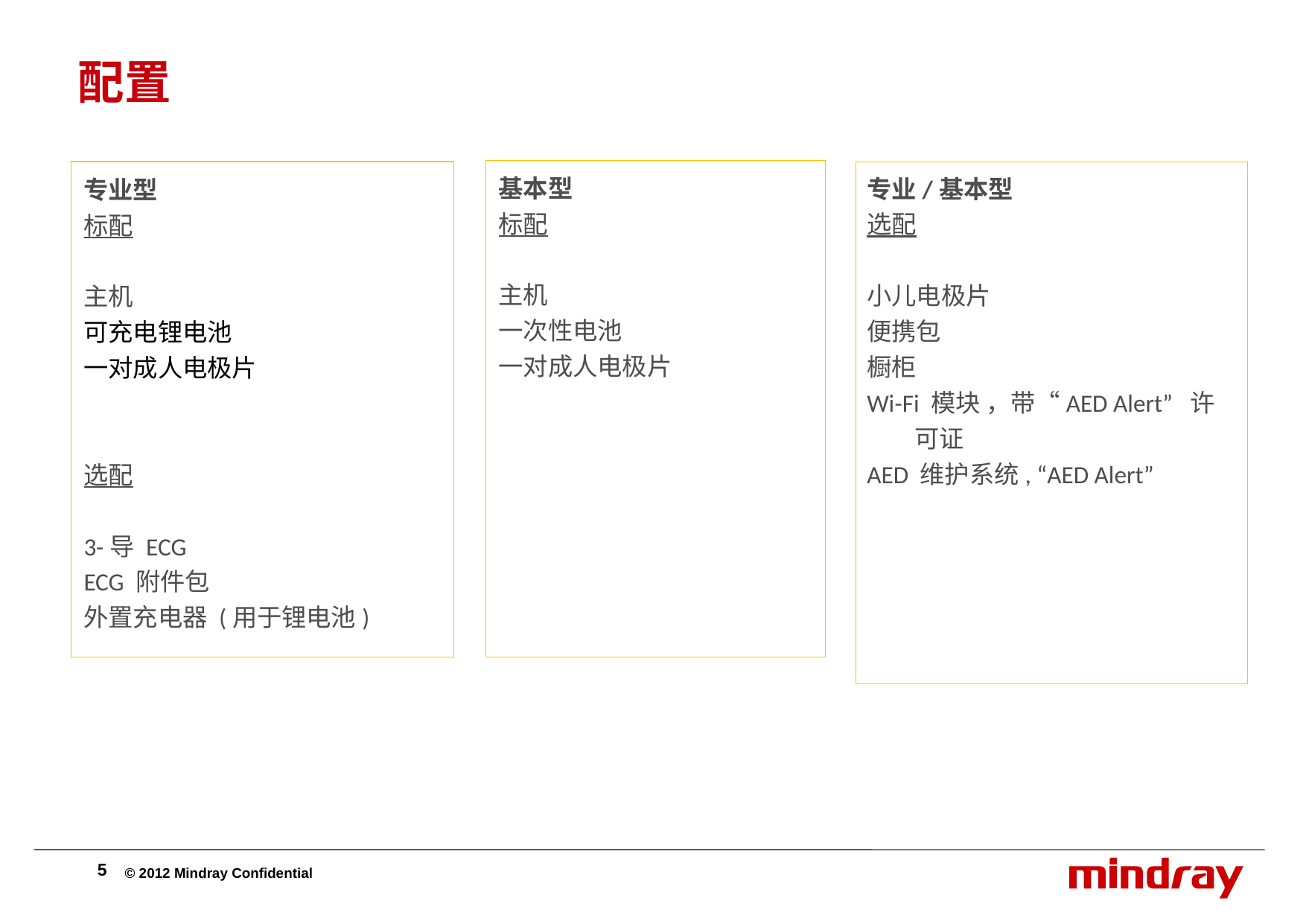

# 配置
基本型
标配

主机
一次性电池
一对成人电极片

专业型
标配

主机
可充电锂电池
一对成人电极片

选配

3-导 ECG
ECG 附件包
外置充电器 (用于锂电池)

专业/基本型
选配

小儿电极片
便携包
橱柜
Wi-Fi 模块 ，带“AED Alert”  许可证
AED 维护系统, “AED Alert”